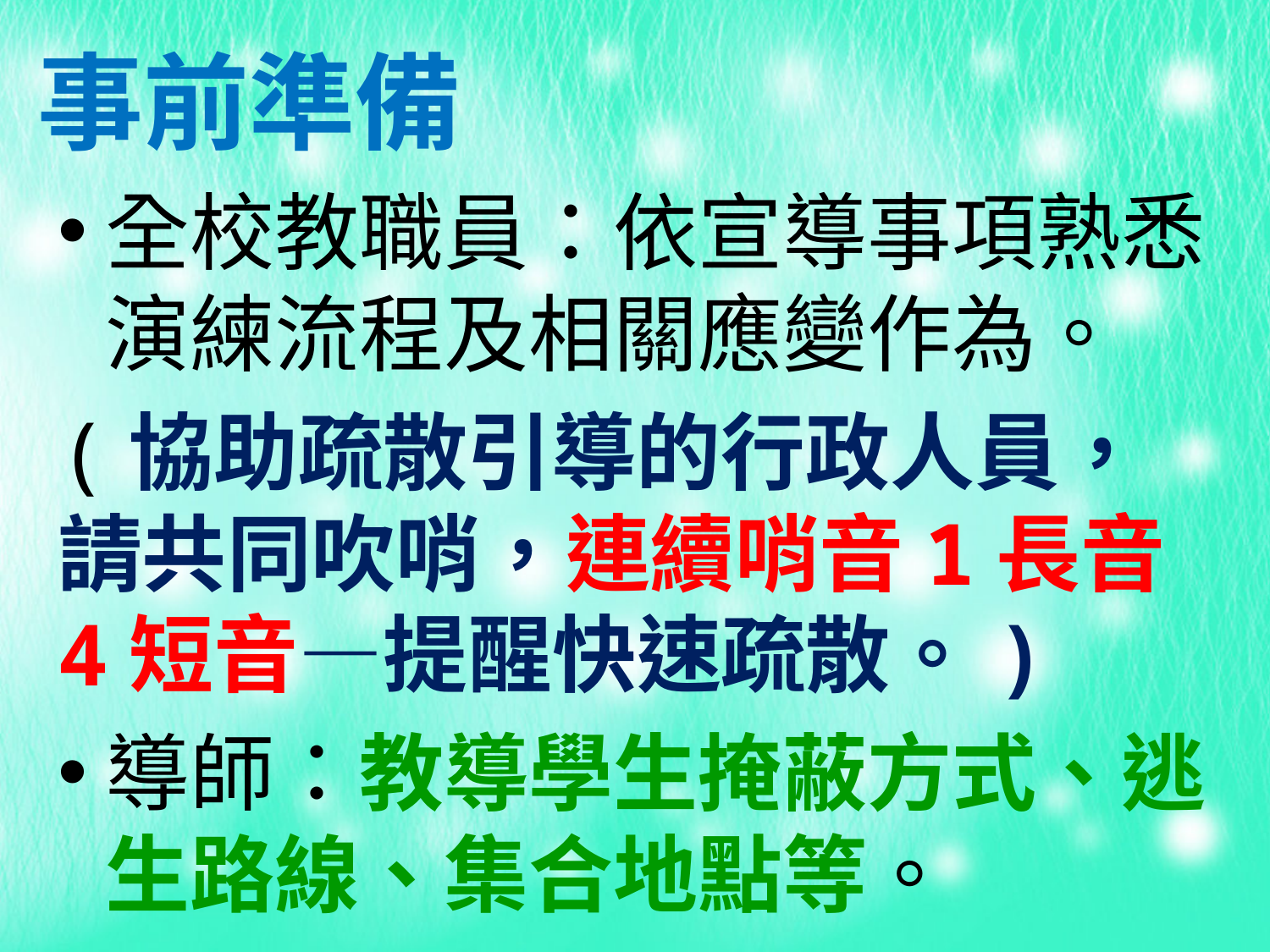

# 事前準備
全校教職員：依宣導事項熟悉演練流程及相關應變作為。
(協助疏散引導的行政人員，請共同吹哨，連續哨音1長音4短音—提醒快速疏散。)
導師：教導學生掩蔽方式、逃生路線、集合地點等。